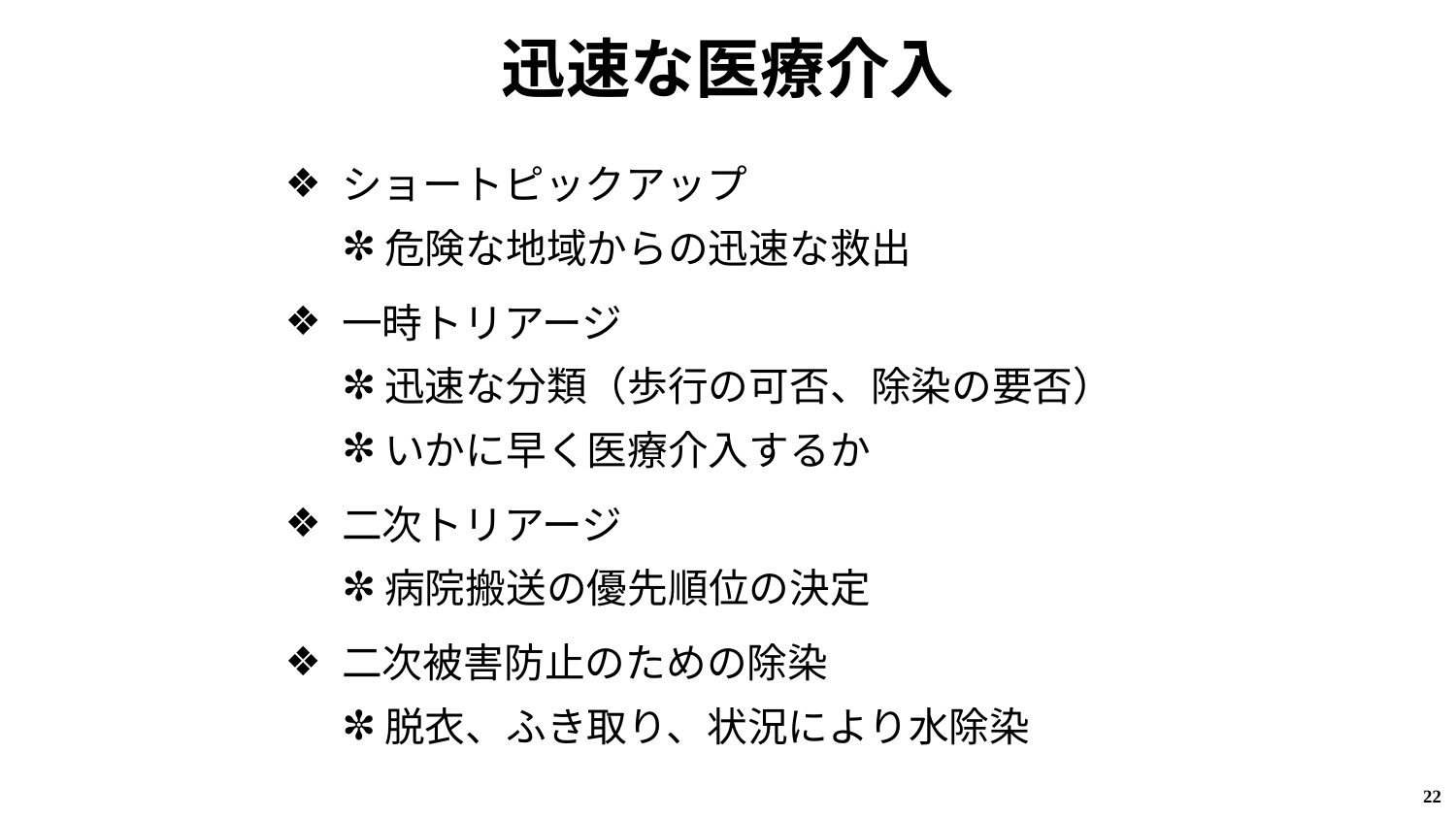

# 迅速な医療介入
ショートピックアップ
危険な地域からの迅速な救出
一時トリアージ
迅速な分類（歩行の可否、除染の要否）
いかに早く医療介入するか
二次トリアージ
病院搬送の優先順位の決定
二次被害防止のための除染
脱衣、ふき取り、状況により水除染

22